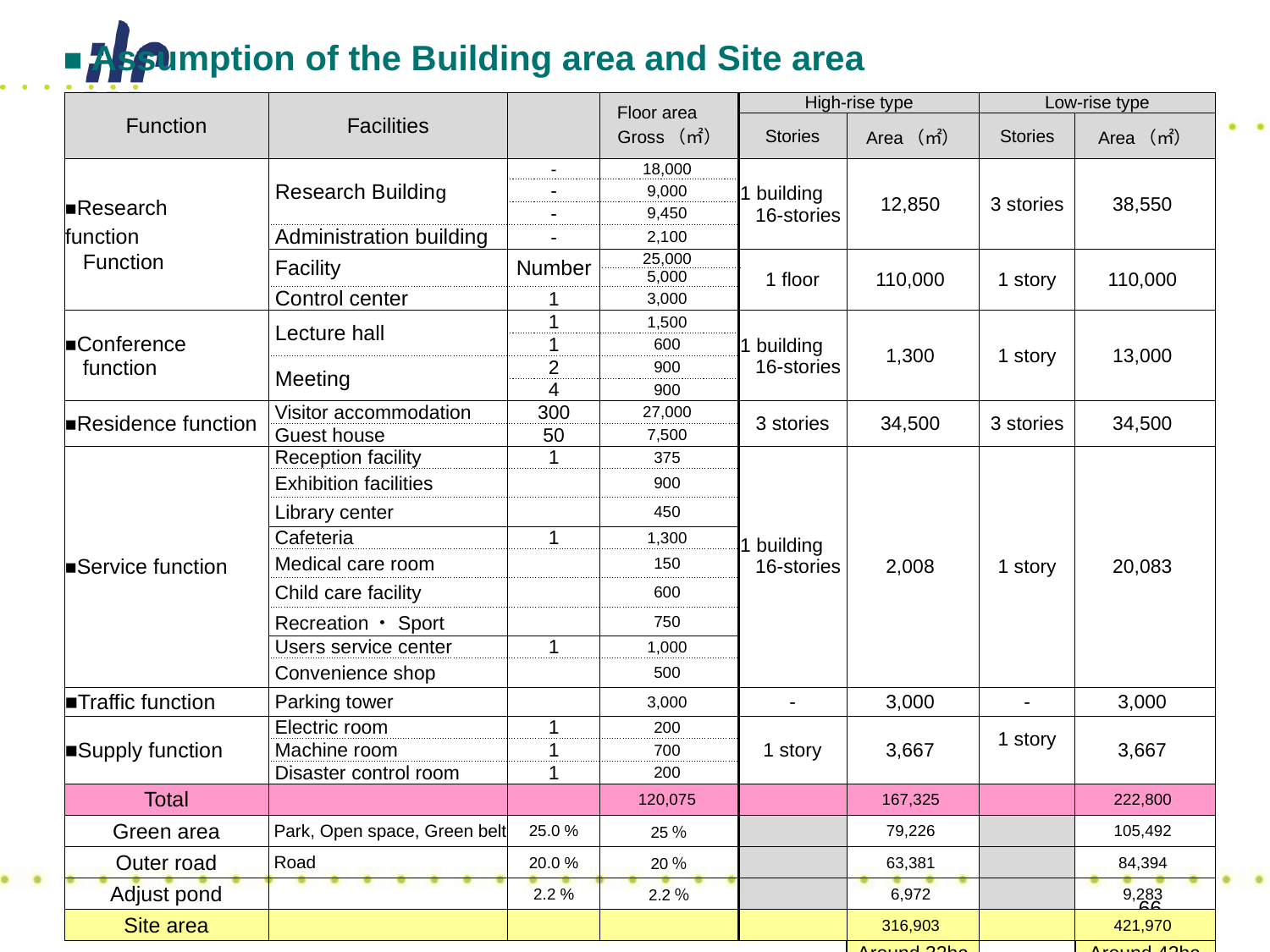

■ Assumption of the Building area and Site area

| Function | Facilities |  | Floor area Gross（㎡） | High-rise type |  | Low-rise type |  |
| --- | --- | --- | --- | --- | --- | --- | --- |
|  |  |  |  | Stories | Area（㎡） | Stories | Area（㎡） |
| ■Research function　 Function | Research Building | - | 18,000 | 1 building 16-stories | 12,850 | 3 stories | 38,550 |
|  |  | - | 9,000 |  |  |  |  |
|  |  | - | 9,450 |  |  |  |  |
|  | Administration building | - | 2,100 |  |  |  |  |
|  | Facility | Number | 25,000 | 1 floor | 110,000 | 1 story | 110,000 |
|  |  |  | 5,000 |  |  |  |  |
|  | Control center | 1 | 3,000 |  |  |  |  |
| ■Conference function | Lecture hall | 1 | 1,500 | 1 building 16-stories | 1,300 | 1 story | 13,000 |
|  |  | 1 | 600 |  |  |  |  |
|  | Meeting | 2 | 900 |  |  |  |  |
|  |  | 4 | 900 |  |  |  |  |
| ■Residence function | Visitor accommodation | 300 | 27,000 | 3 stories | 34,500 | 3 stories | 34,500 |
|  | Guest house | 50 | 7,500 |  |  |  |  |
| ■Service function | Reception facility | 1 | 375 | 1 building 16-stories | 2,008 | 1 story | 20,083 |
|  | Exhibition facilities |  | 900 |  |  |  |  |
|  | Library center |  | 450 |  |  |  |  |
|  | Cafeteria | 1 | 1,300 |  |  |  |  |
|  | Medical care room |  | 150 |  |  |  |  |
|  | Child care facility |  | 600 |  |  |  |  |
|  | Recreation・Sport |  | 750 |  |  |  |  |
|  | Users service center | 1 | 1,000 |  |  |  |  |
|  | Convenience shop |  | 500 |  |  |  |  |
| ■Traffic function | Parking tower |  | 3,000 | - | 3,000 | - | 3,000 |
| ■Supply function | Electric room | 1 | 200 | 1 story | 3,667 | 1 story | 3,667 |
|  | Machine room | 1 | 700 |  |  |  |  |
|  | Disaster control room | 1 | 200 |  |  |  |  |
| Total |  |  | 120,075 |  | 167,325 |  | 222,800 |
| Green area | Park, Open space, Green belt | 25.0 % | 25％ |  | 79,226 |  | 105,492 |
| Outer road | Road | 20.0 % | 20％ |  | 63,381 |  | 84,394 |
| Adjust pond |  | 2.2 % | 2.2％ |  | 6,972 |  | 9,283 |
| Site area |  |  |  |  | 316,903 |  | 421,970 |
|  |  |  |  |  | Around 32ha |  | Around 42ha |
66